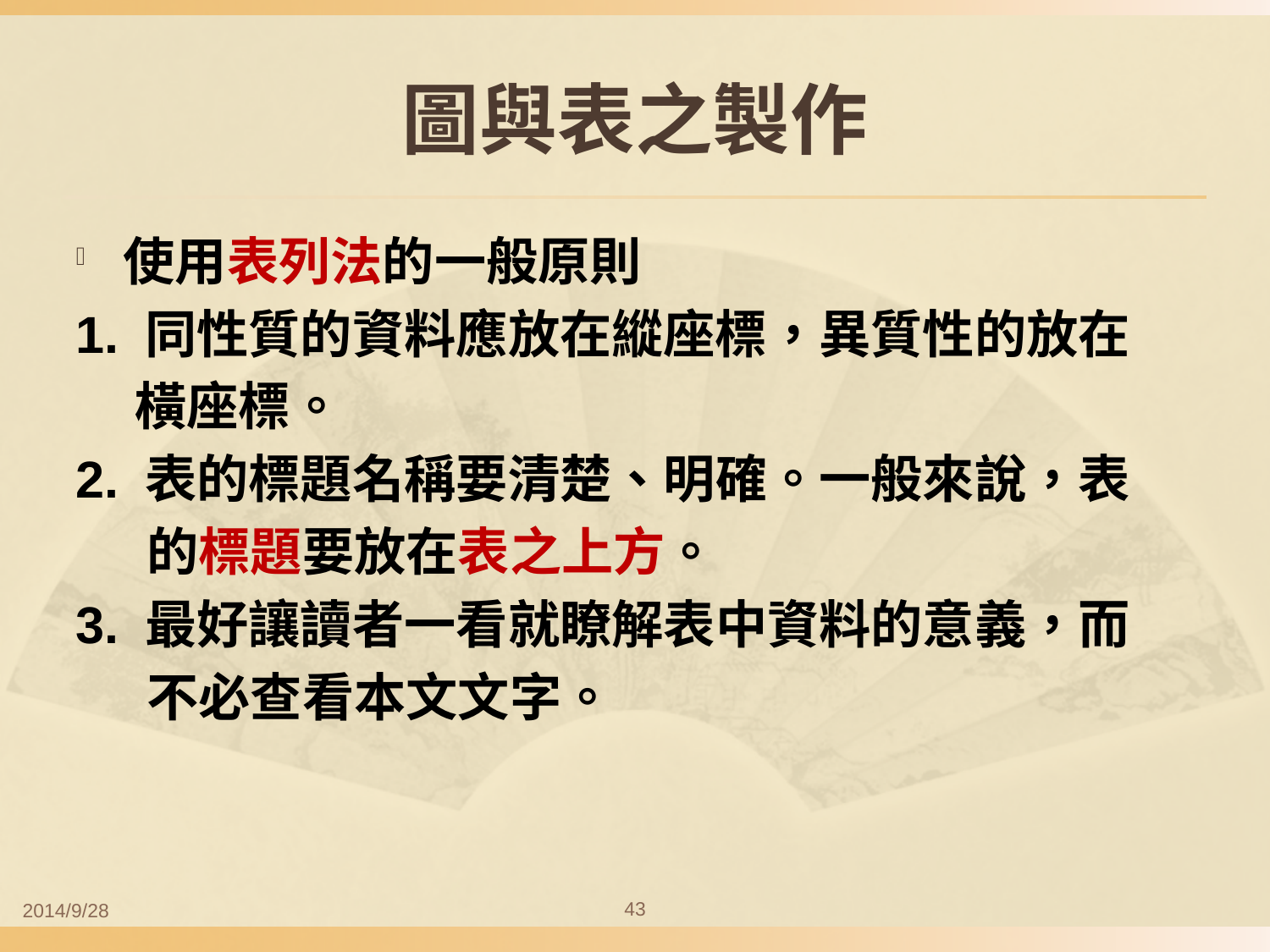

# 圖與表之製作
使用表列法的一般原則
1. 同性質的資料應放在縱座標，異質性的放在
    橫座標。
2. 表的標題名稱要清楚、明確。一般來說，表
     的標題要放在表之上方。
3. 最好讓讀者一看就瞭解表中資料的意義，而
     不必查看本文文字。
2014/9/28
43